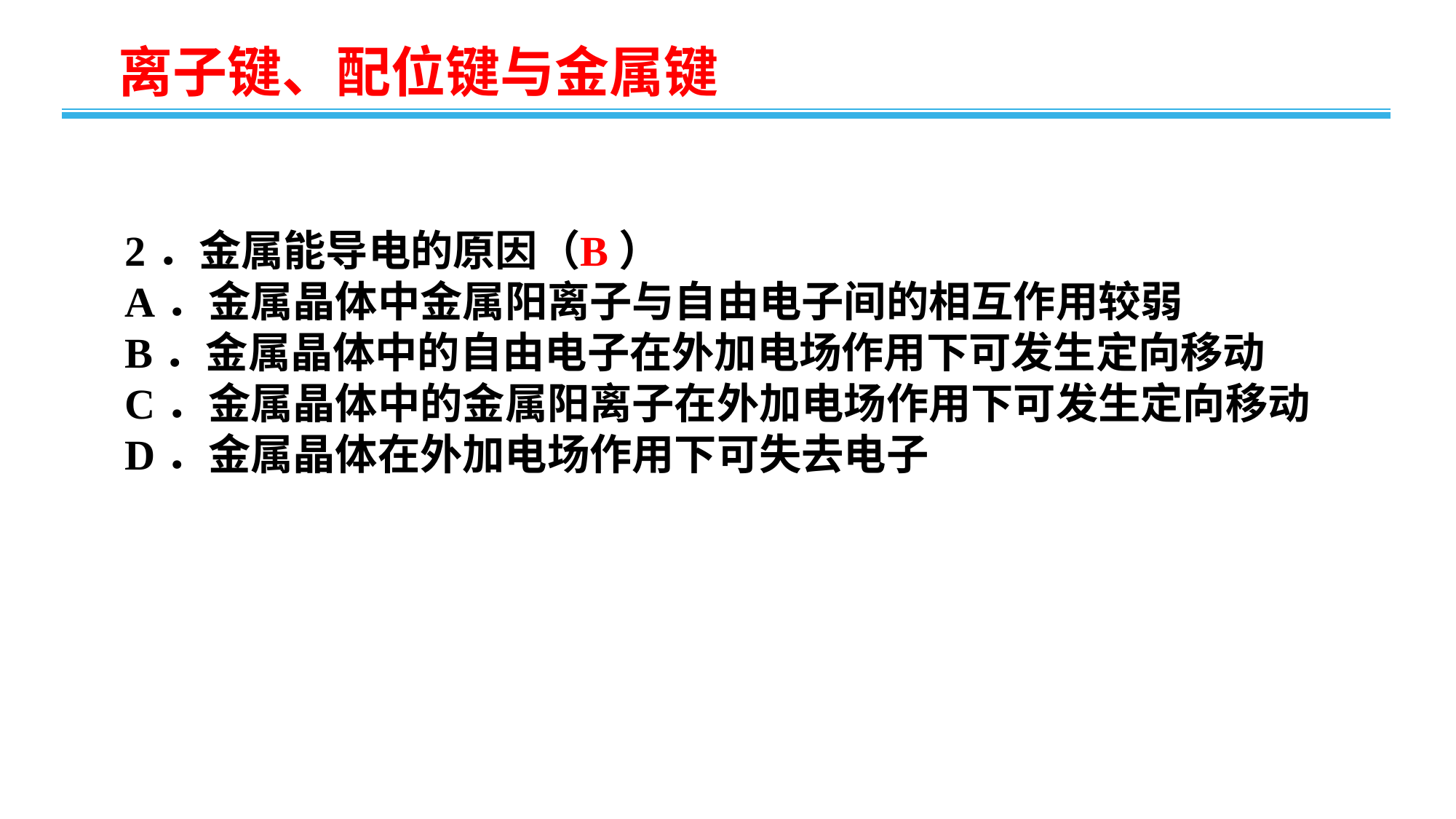

B
2．金属能导电的原因（    ）
A．金属晶体中金属阳离子与自由电子间的相互作用较弱
B．金属晶体中的自由电子在外加电场作用下可发生定向移动
C．金属晶体中的金属阳离子在外加电场作用下可发生定向移动
D．金属晶体在外加电场作用下可失去电子